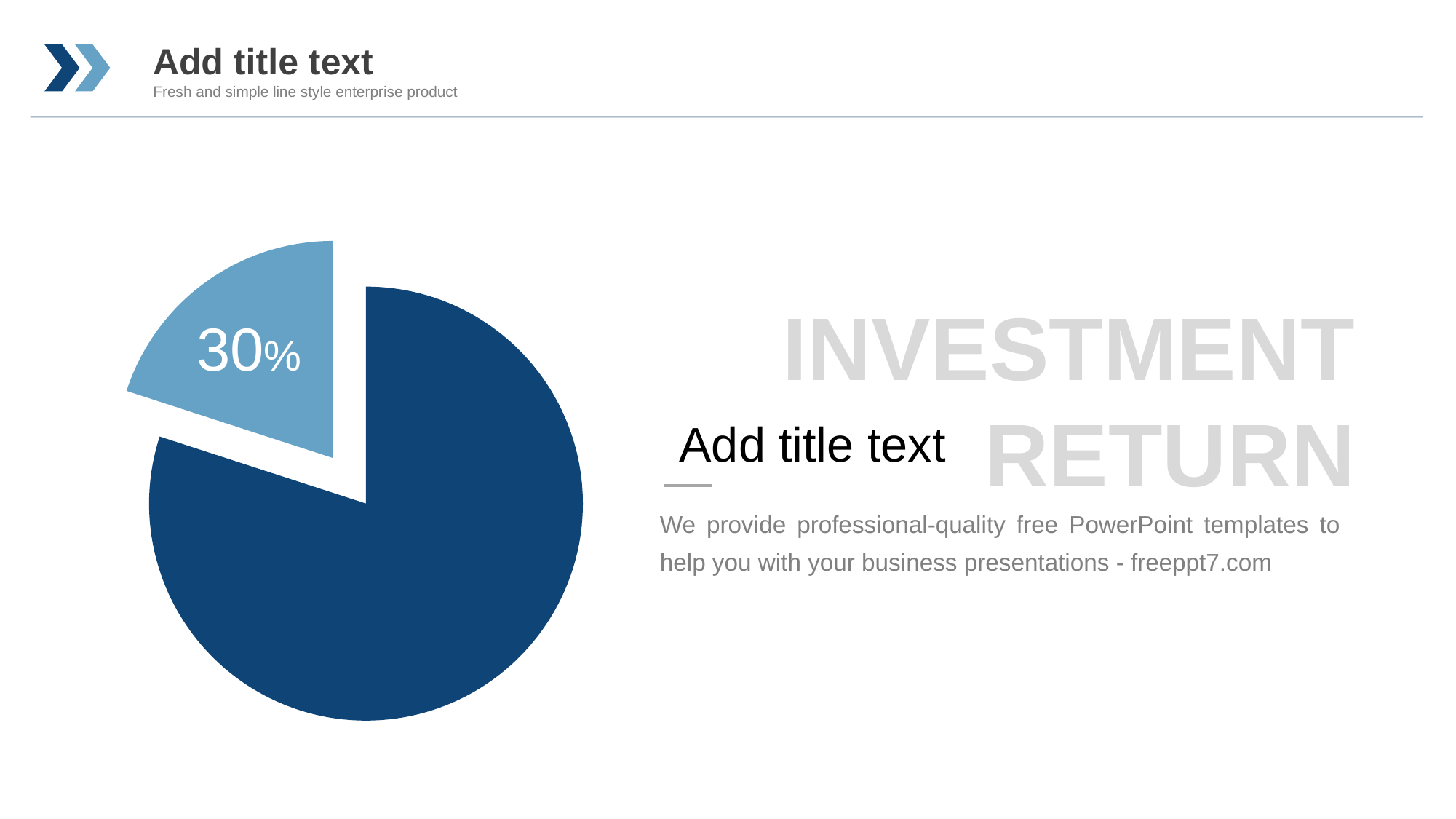

Add title text
Fresh and simple line style enterprise product

### Chart

| Category | 销售额 |
|---|---|
| 第一季度 | 8.0 |
| 第二季度 | 2.0 |
INVESTMENT
RETURN
30%
Add title text
We provide professional-quality free PowerPoint templates to help you with your business presentations - freeppt7.com